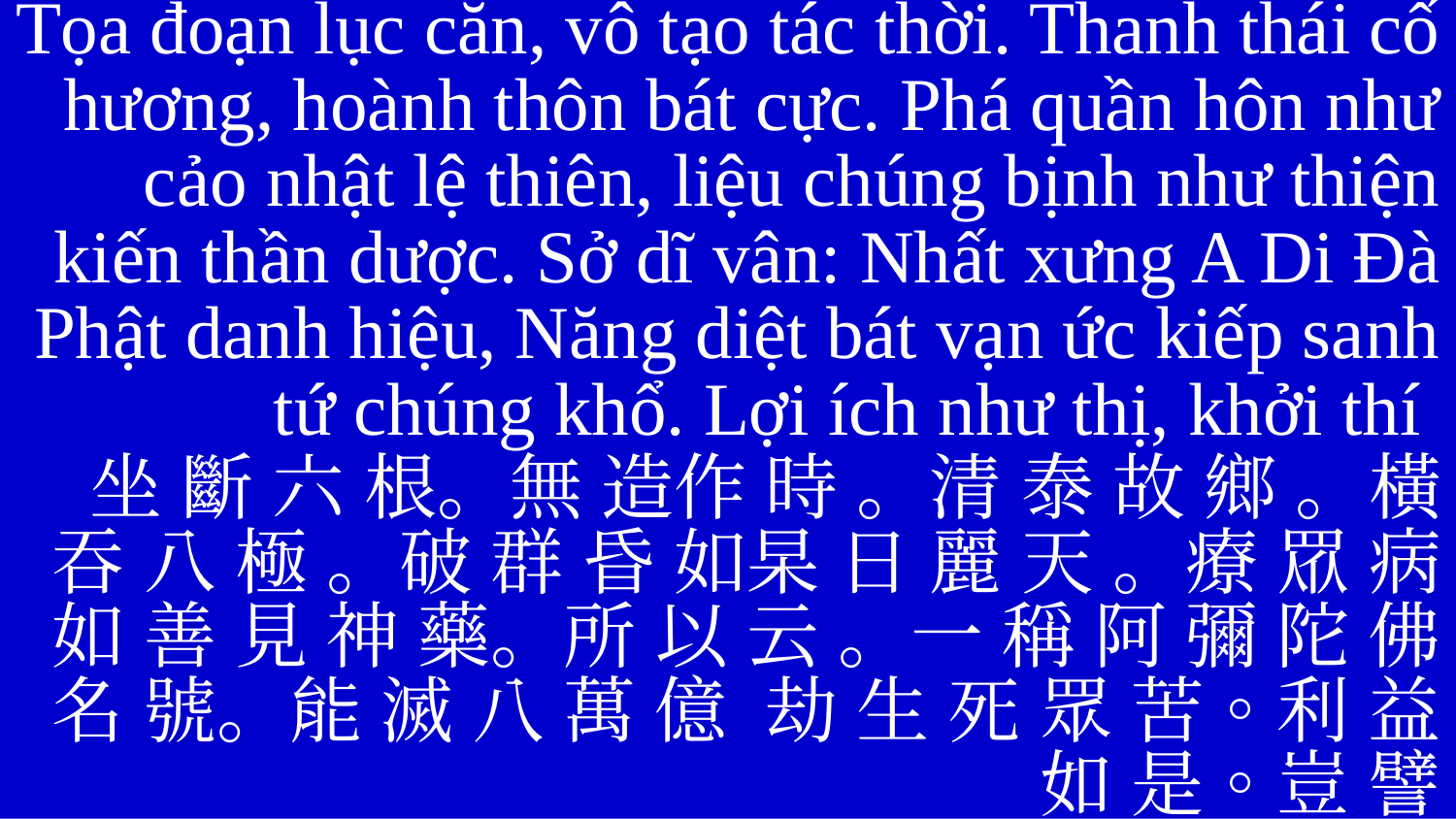

Tọa đoạn lục căn, vô tạo tác thời. Thanh thái cố hương, hoành thôn bát cực. Phá quần hôn như cảo nhật lệ thiên, liệu chúng bịnh như thiện kiến thần dược. Sở dĩ vân: Nhất xưng A Di Đà Phật danh hiệu, Năng diệt bát vạn ức kiếp sanh tứ chúng khổ. Lợi ích như thị, khởi thí
坐 斷 六 根。無 造作 時 。清 泰 故 鄉 。橫 吞 八 極 。破 群 昏 如杲 日 麗 天 。療 眾 病 如 善 見 神 藥。所 以 云 。一 稱 阿 彌 陀 佛 名 號。能 滅 八 萬 億  劫 生 死 眾 苦。利 益 如 是。豈 譬